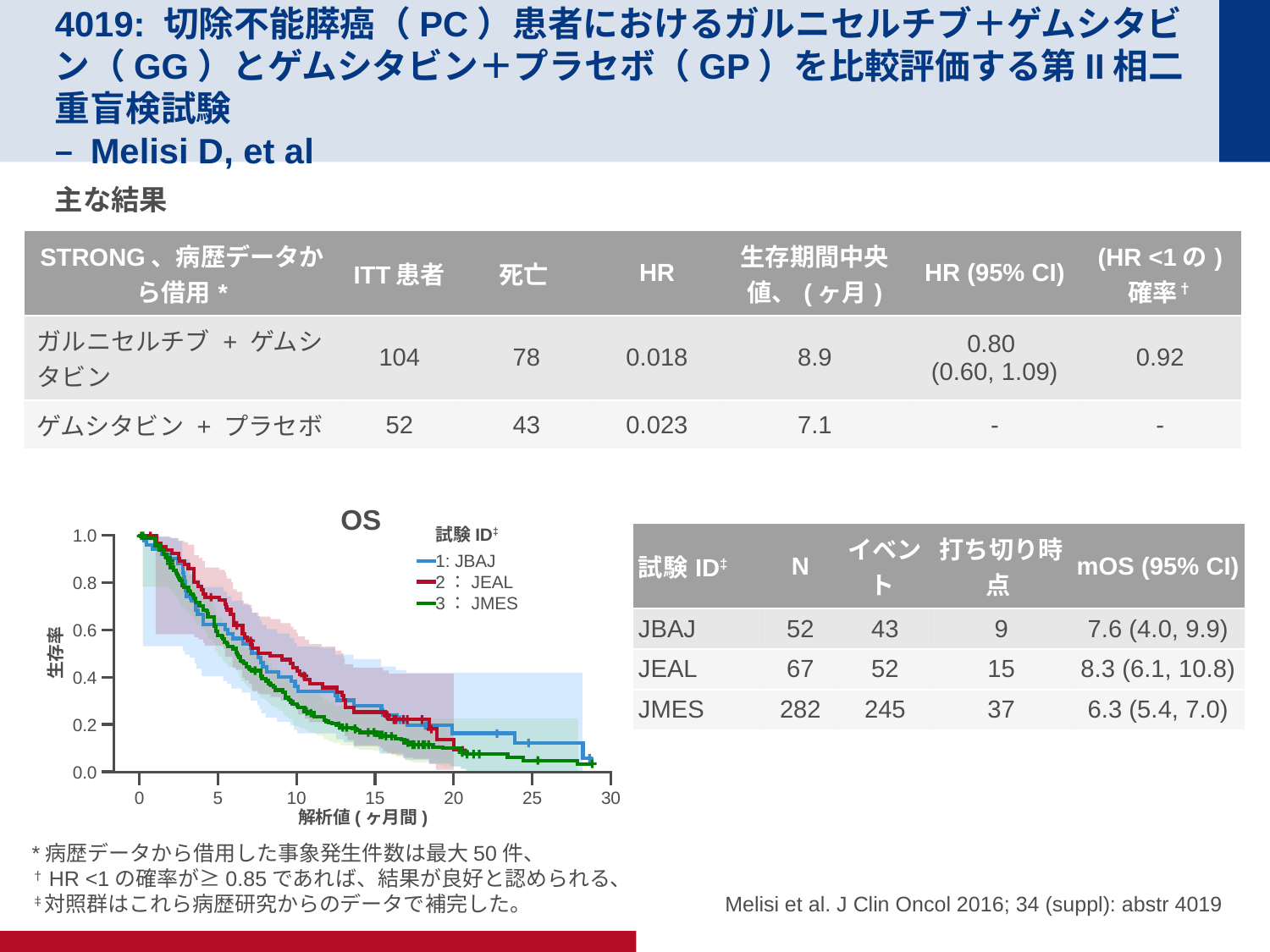

# 4019: 切除不能膵癌（PC）患者におけるガルニセルチブ＋ゲムシタビン（GG）とゲムシタビン＋プラセボ（GP）を比較評価する第II相二重盲検試験 – Melisi D, et al
主な結果

| STRONG、病歴データから借用\* | ITT患者 | 死亡 | HR | 生存期間中央値、(ヶ月) | HR (95% CI) | (HR <1の) 確率† |
| --- | --- | --- | --- | --- | --- | --- |
| ガルニセルチブ + ゲムシタビン | 104 | 78 | 0.018 | 8.9 | 0.80 (0.60, 1.09) | 0.92 |
| ゲムシタビン + プラセボ | 52 | 43 | 0.023 | 7.1 | - | - |
OS
試験ID‡
1.0
| 試験ID‡ | N | イベント | 打ち切り時点 | mOS (95% CI) |
| --- | --- | --- | --- | --- |
| JBAJ | 52 | 43 | 9 | 7.6 (4.0, 9.9) |
| JEAL | 67 | 52 | 15 | 8.3 (6.1, 10.8) |
| JMES | 282 | 245 | 37 | 6.3 (5.4, 7.0) |

1: JBAJ
2：JEAL
3：JMES

0.8
0.6
生存率
0.4
0.2
0.0
0
5
10
15
20
25
30
解析値(ヶ月間)
*病歴データから借用した事象発生件数は最大50件、
†HR <1の確率が≥0.85であれば、結果が良好と認められる、
‡対照群はこれら病歴研究からのデータで補完した。
 Melisi et al. J Clin Oncol 2016; 34 (suppl): abstr 4019